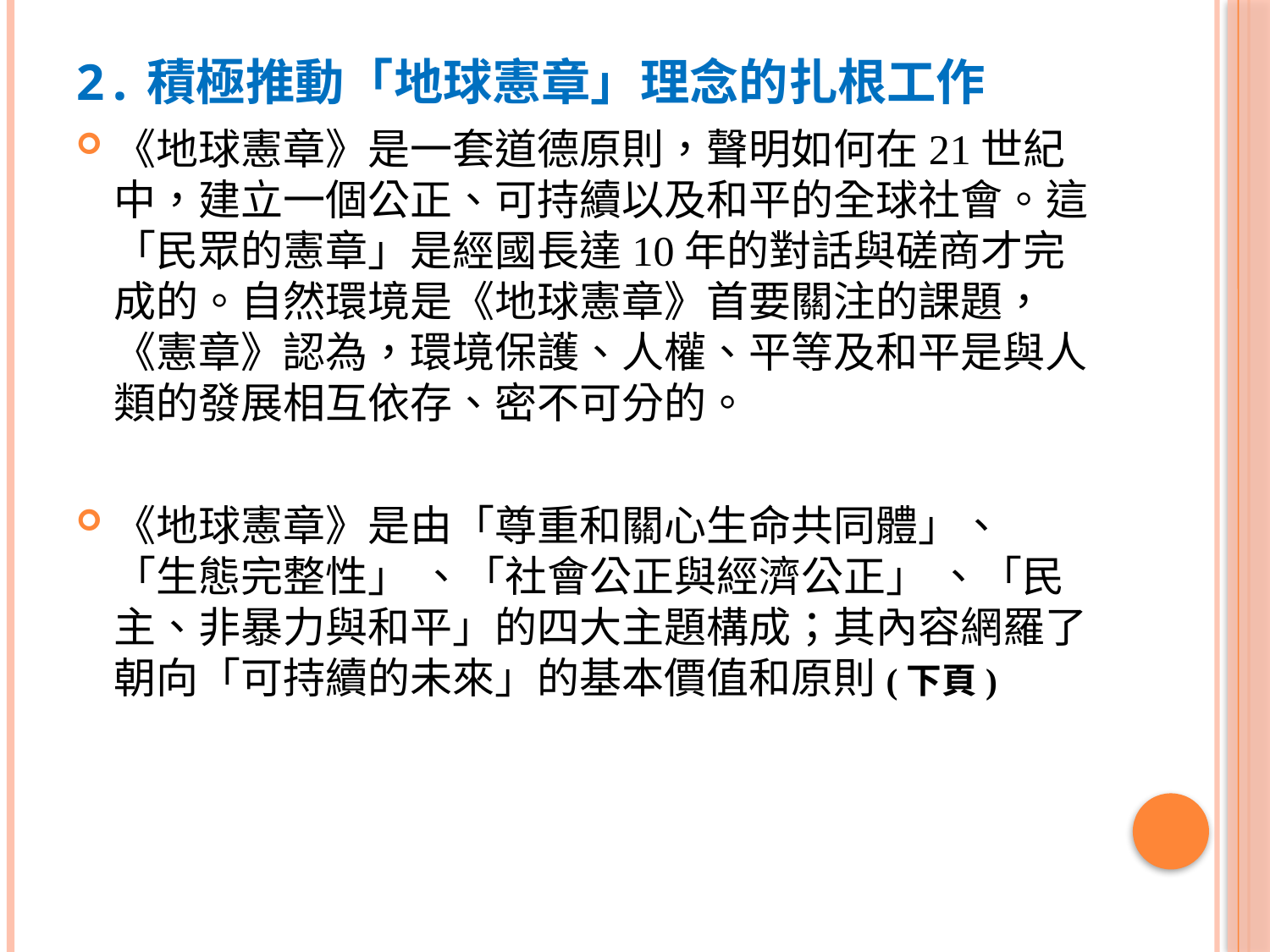

# 2.積極推動「地球憲章」理念的扎根工作
《地球憲章》是一套道德原則，聲明如何在21世紀中，建立一個公正、可持續以及和平的全球社會。這「民眾的憲章」是經國長達10年的對話與磋商才完成的。自然環境是《地球憲章》首要關注的課題，《憲章》認為，環境保護、人權、平等及和平是與人類的發展相互依存、密不可分的。

《地球憲章》是由「尊重和關心生命共同體」、 「生態完整性」 、「社會公正與經濟公正」 、「民主、非暴力與和平」的四大主題構成；其內容網羅了朝向「可持續的未來」的基本價值和原則(下頁)